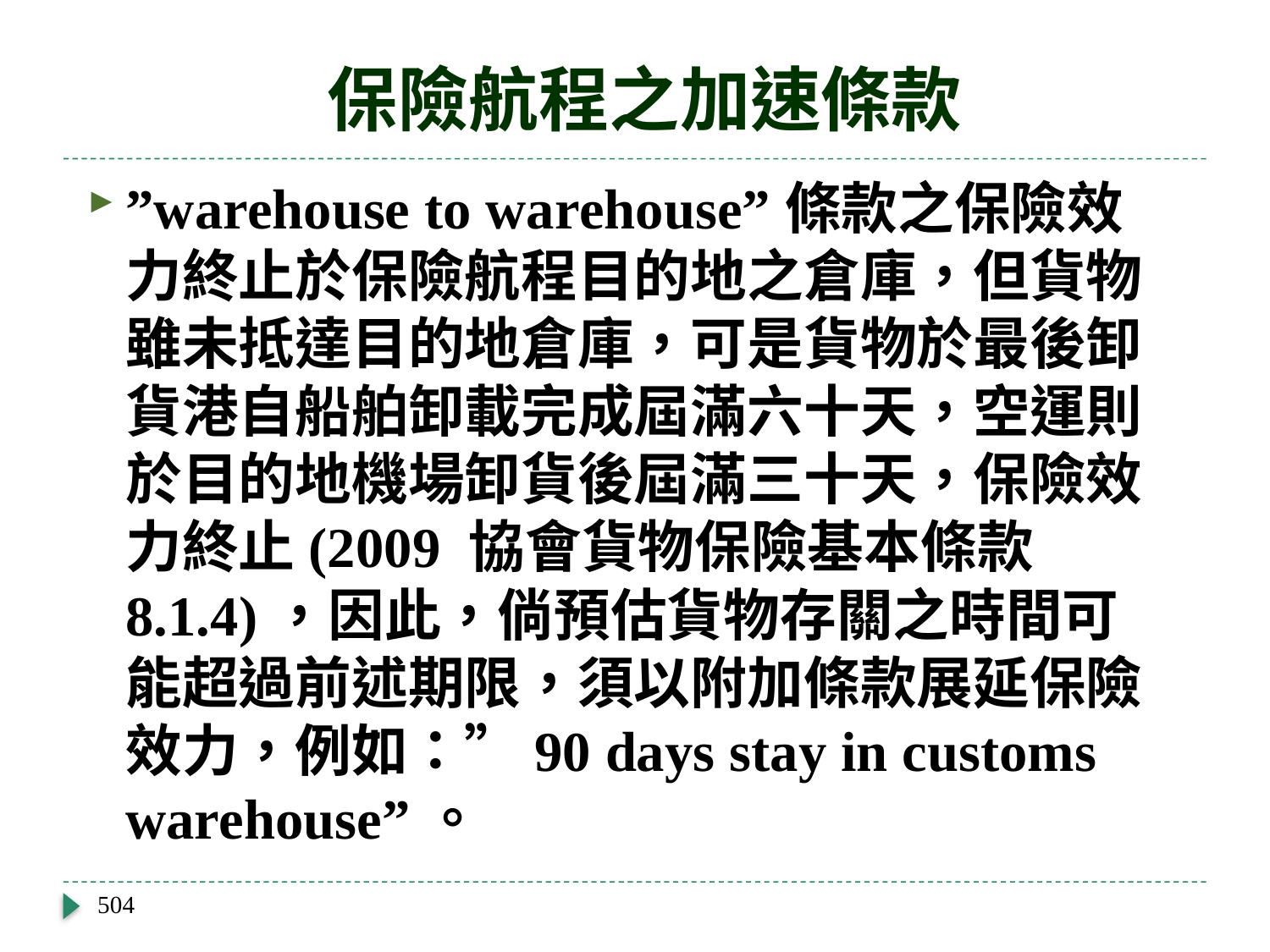

# 保險航程之加速條款
”warehouse to warehouse”條款之保險效力終止於保險航程目的地之倉庫，但貨物雖未抵達目的地倉庫，可是貨物於最後卸貨港自船舶卸載完成屆滿六十天，空運則於目的地機場卸貨後屆滿三十天，保險效力終止(2009 協會貨物保險基本條款8.1.4)，因此，倘預估貨物存關之時間可能超過前述期限，須以附加條款展延保險效力，例如：”90 days stay in customs warehouse”。
504